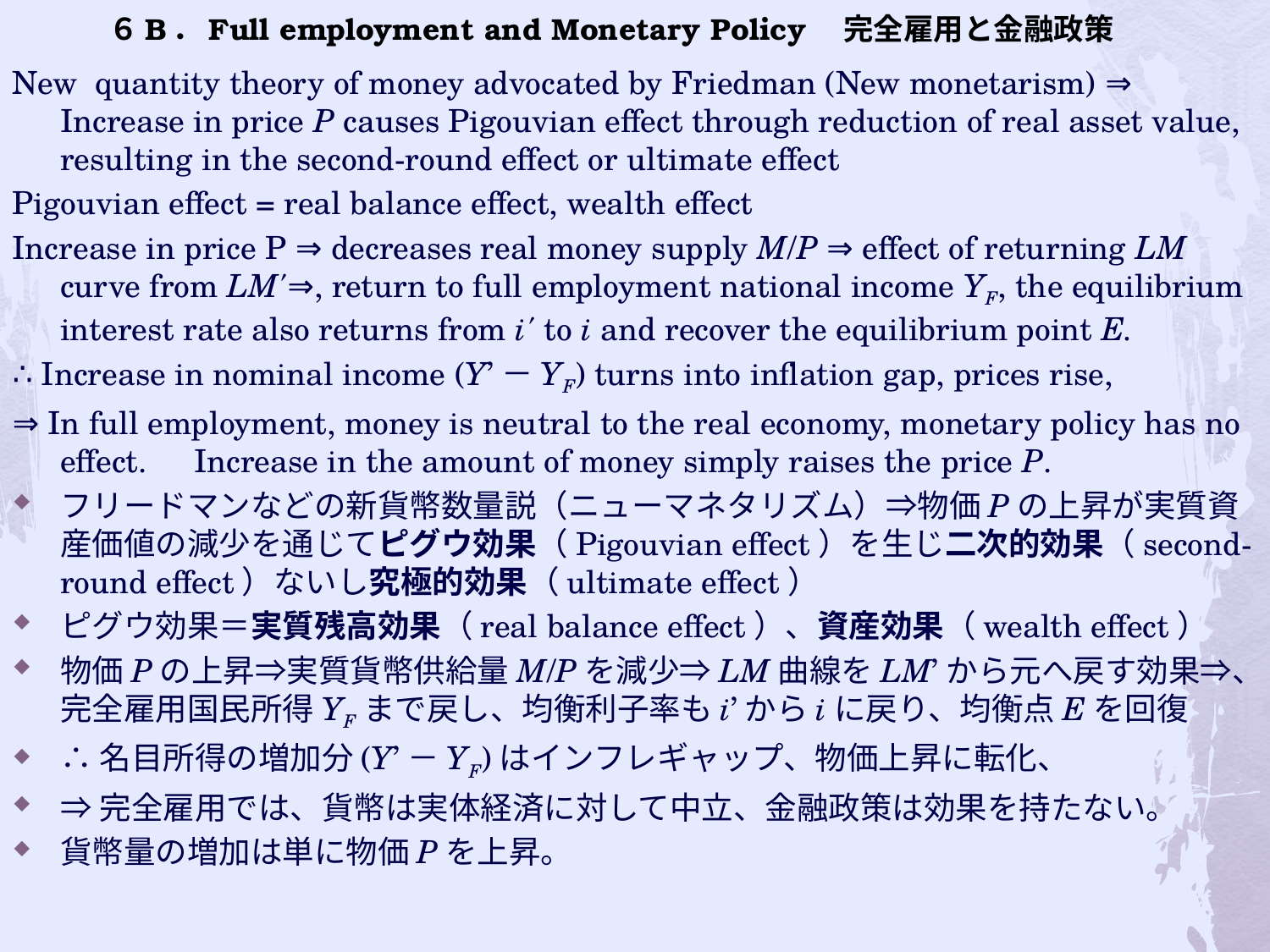

# ６B．Full employment and Monetary Policy   完全雇用と金融政策
New  quantity theory of money advocated by Friedman (New monetarism) ⇒ Increase in price P causes Pigouvian effect through reduction of real asset value, resulting in the second-round effect or ultimate effect
Pigouvian effect = real balance effect, wealth effect
Increase in price P ⇒ decreases real money supply M/P ⇒ effect of returning LM curve from LM'⇒, return to full employment national income YF, the equilibrium interest rate also returns from i' to i and recover the equilibrium point E.
∴ Increase in nominal income (Y’－YF) turns into inflation gap, prices rise,
⇒ In full employment, money is neutral to the real economy, monetary policy has no effect.　Increase in the amount of money simply raises the price P.
フリードマンなどの新貨幣数量説（ニューマネタリズム）⇒物価Pの上昇が実質資産価値の減少を通じてピグウ効果（Pigouvian effect）を生じ二次的効果（second-round effect）ないし究極的効果（ultimate effect）
ピグウ効果＝実質残高効果（real balance effect）、資産効果（wealth effect）
物価Pの上昇⇒実質貨幣供給量M/Pを減少⇒LM曲線をLM’から元へ戻す効果⇒、完全雇用国民所得YFまで戻し、均衡利子率もi’からiに戻り、均衡点Eを回復
∴名目所得の増加分(Y’－YF)はインフレギャップ、物価上昇に転化、
⇒完全雇用では、貨幣は実体経済に対して中立、金融政策は効果を持たない。
貨幣量の増加は単に物価Pを上昇。